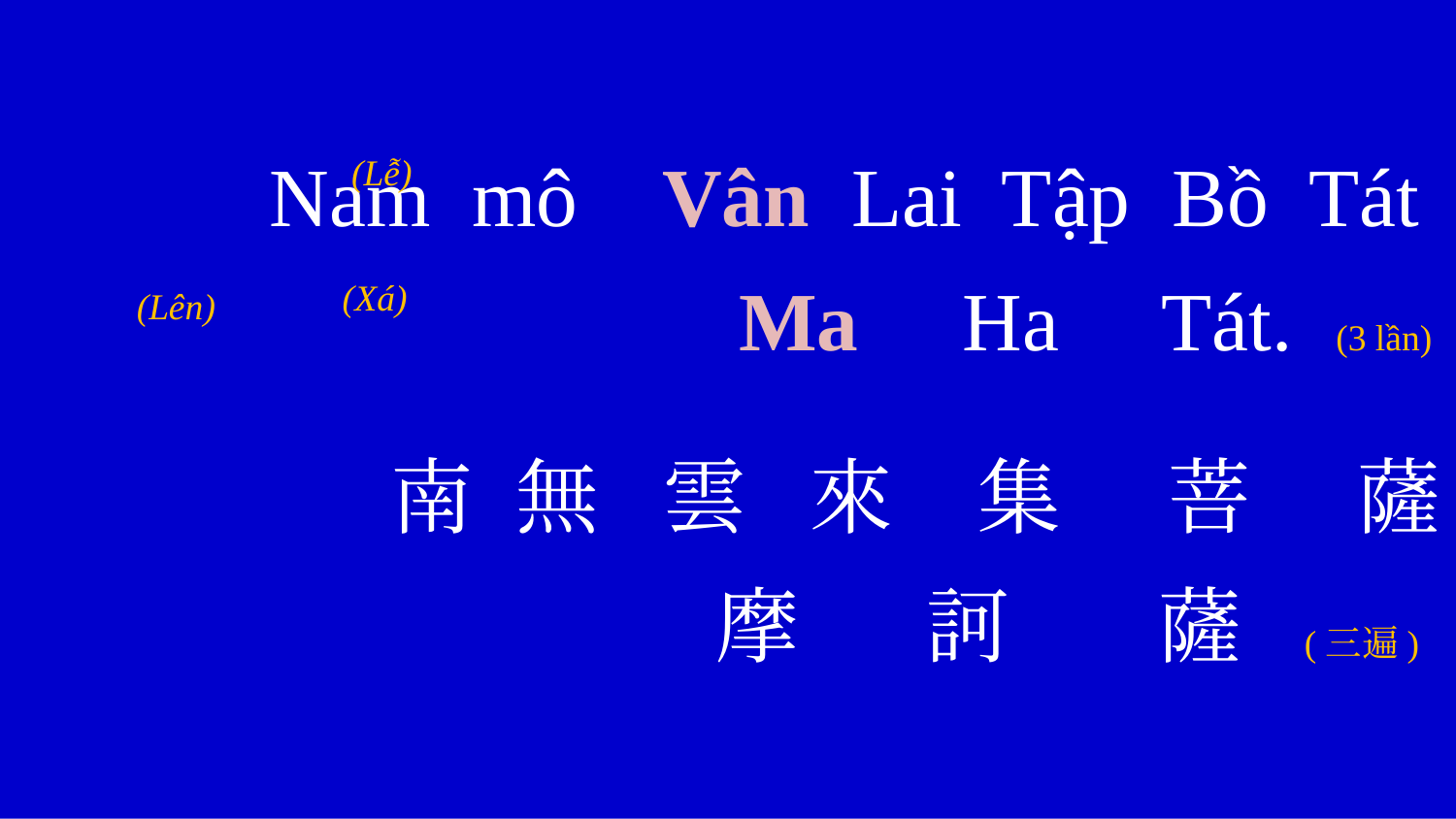

Nam  mô    Vân  Lai  Tập  Bồ  Tát

Ma     Ha     Tát.  (3 lần)

南  無   雲   來    集     菩     薩

摩      訶       薩  (三遍)

(Lễ)
(Xá)
(Lên)